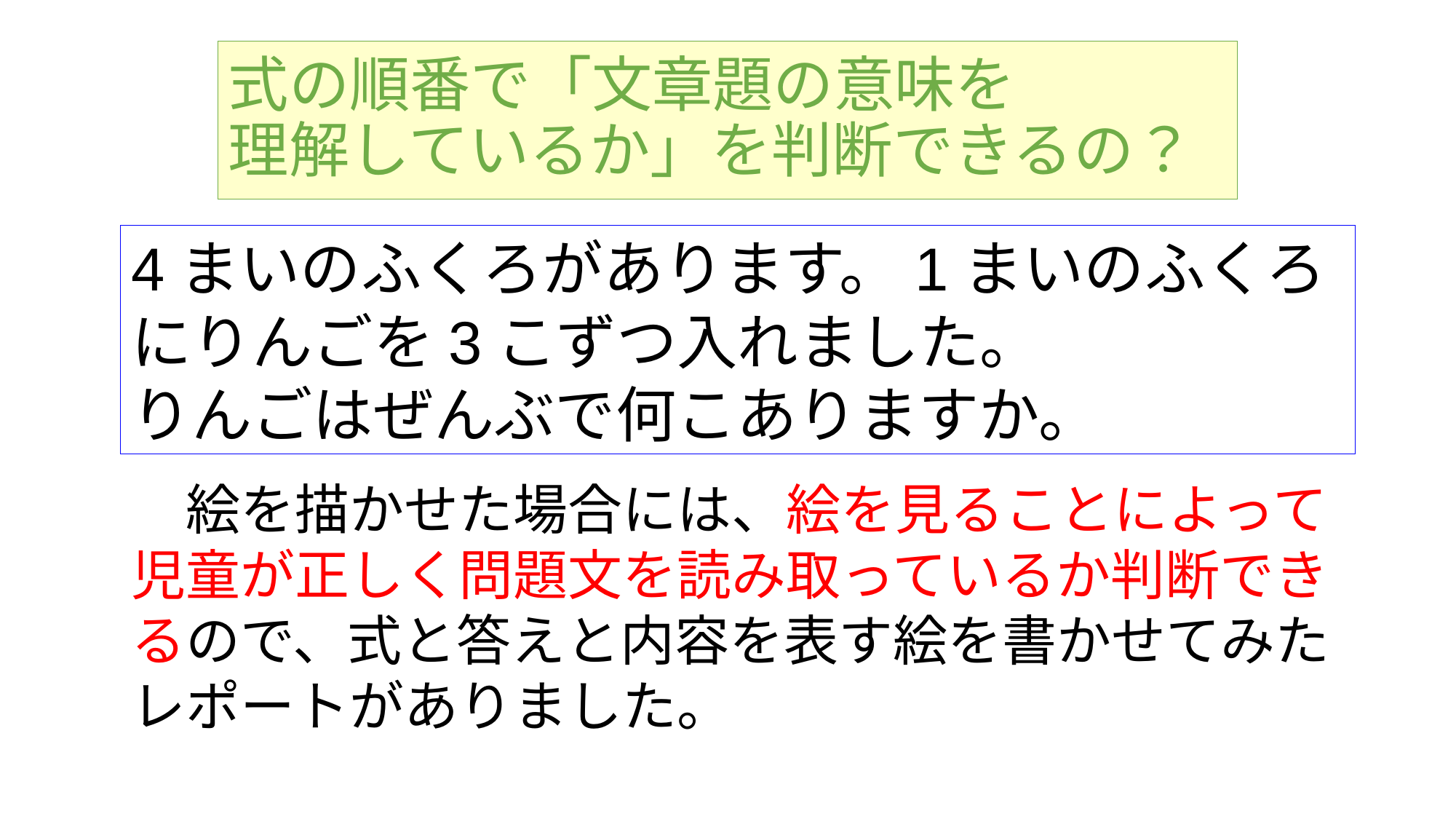

# 式の順番で「文章題の意味を 理解しているか」を判断できるの？
4まいのふくろがあります。1まいのふくろにりんごを3こずつ入れました。
りんごはぜんぶで何こありますか。
　絵を描かせた場合には、絵を見ることによって
児童が正しく問題文を読み取っているか判断できるので、式と答えと内容を表す絵を書かせてみたレポートがありました。